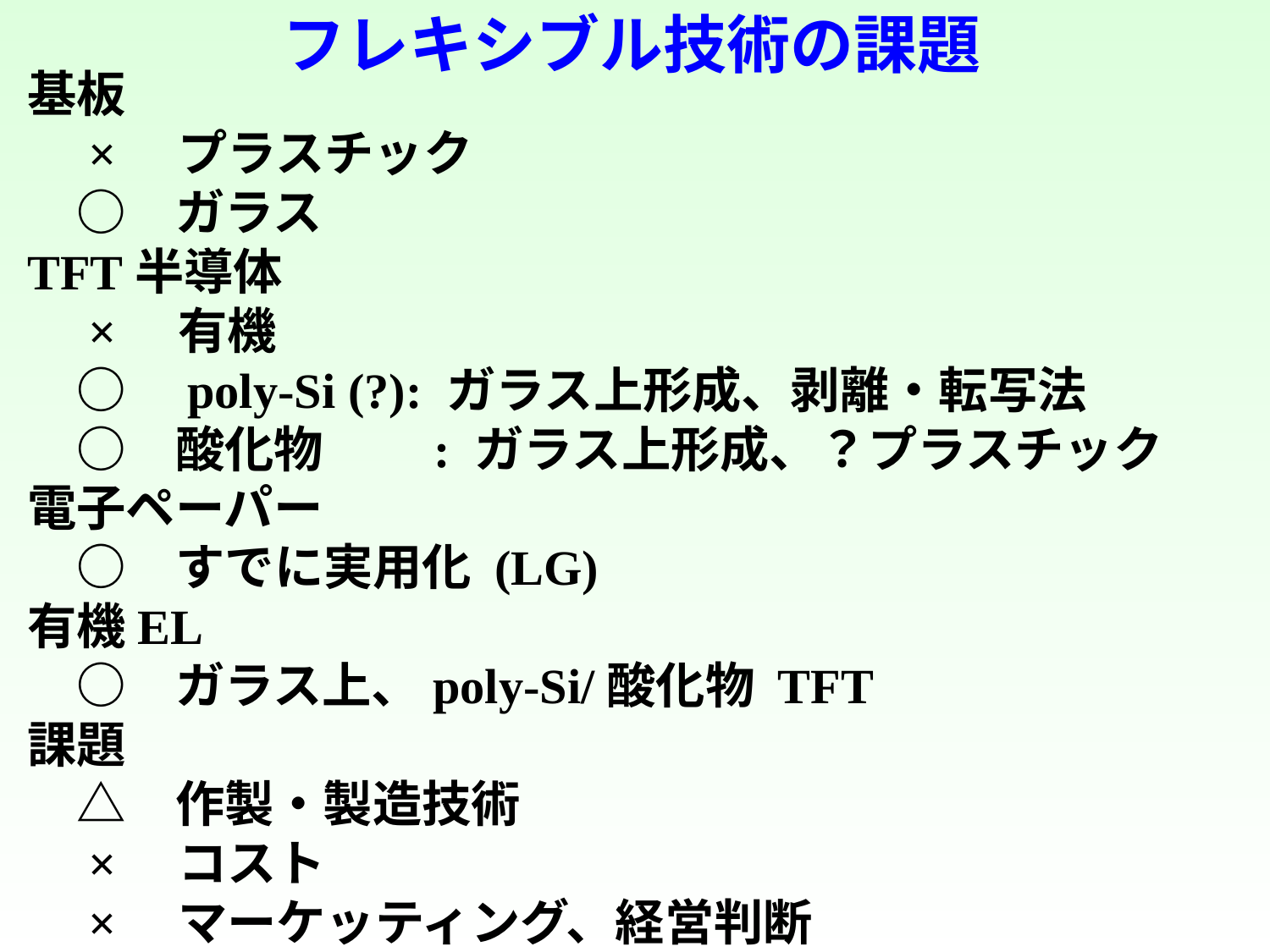

フレキシブル技術の課題

基板
　×　プラスチック
　○　ガラス
TFT半導体
　×　有機
　○　poly-Si (?): ガラス上形成、剥離・転写法
　○　酸化物　　: ガラス上形成、？プラスチック
電子ペーパー
　○　すでに実用化 (LG)
有機EL
　○　ガラス上、poly-Si/酸化物 TFT
課題
　△　作製・製造技術
　×　コスト
　×　マーケッティング、経営判断